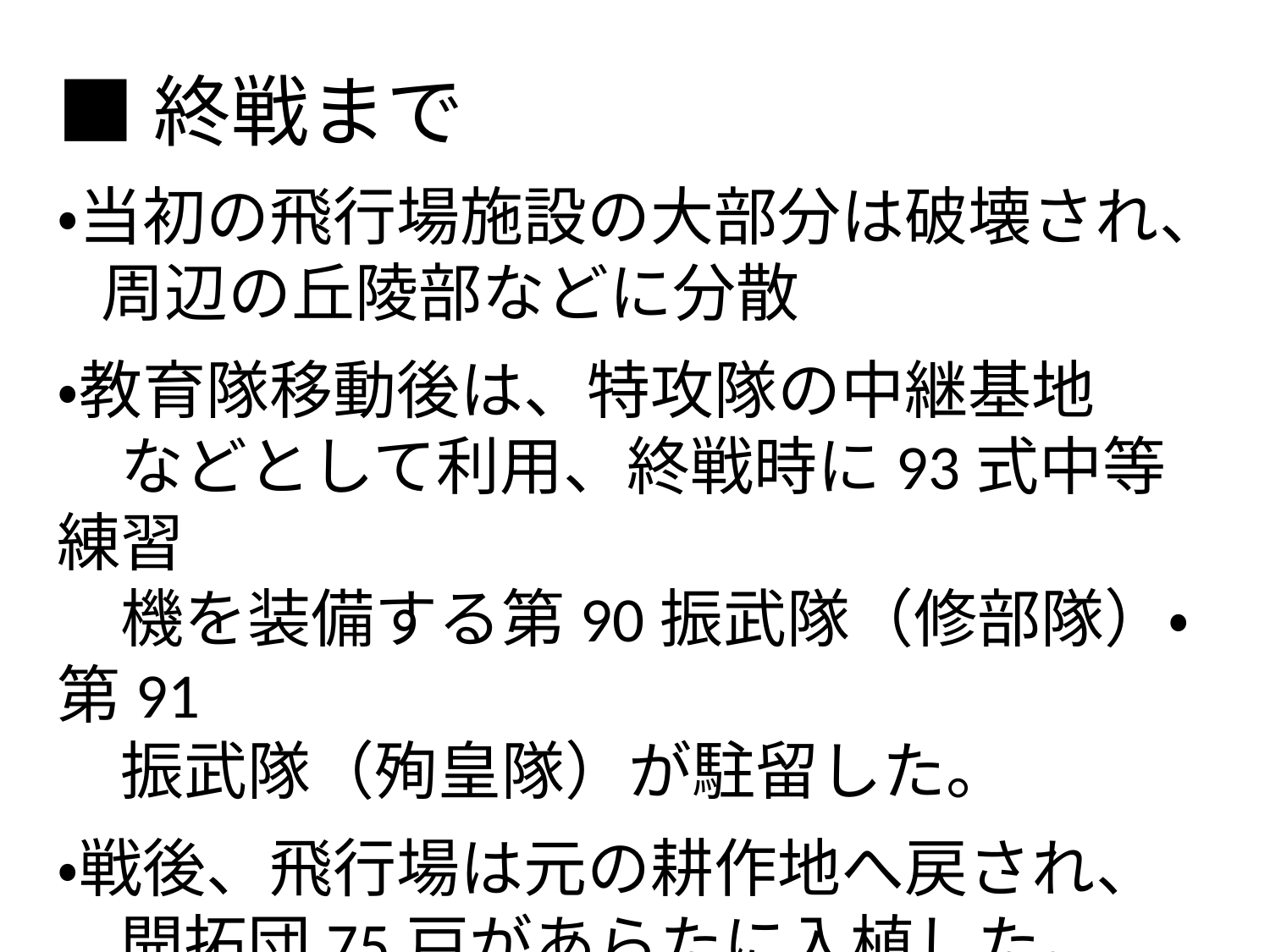

■終戦まで

・当初の飛行場施設の大部分は破壊され、
  周辺の丘陵部などに分散

・教育隊移動後は、特攻隊の中継基地
　などとして利用、終戦時に93式中等練習
　機を装備する第90振武隊（修部隊）・第91
　振武隊（殉皇隊）が駐留した。

・戦後、飛行場は元の耕作地へ戻され、
　開拓団75戸があらたに入植した。